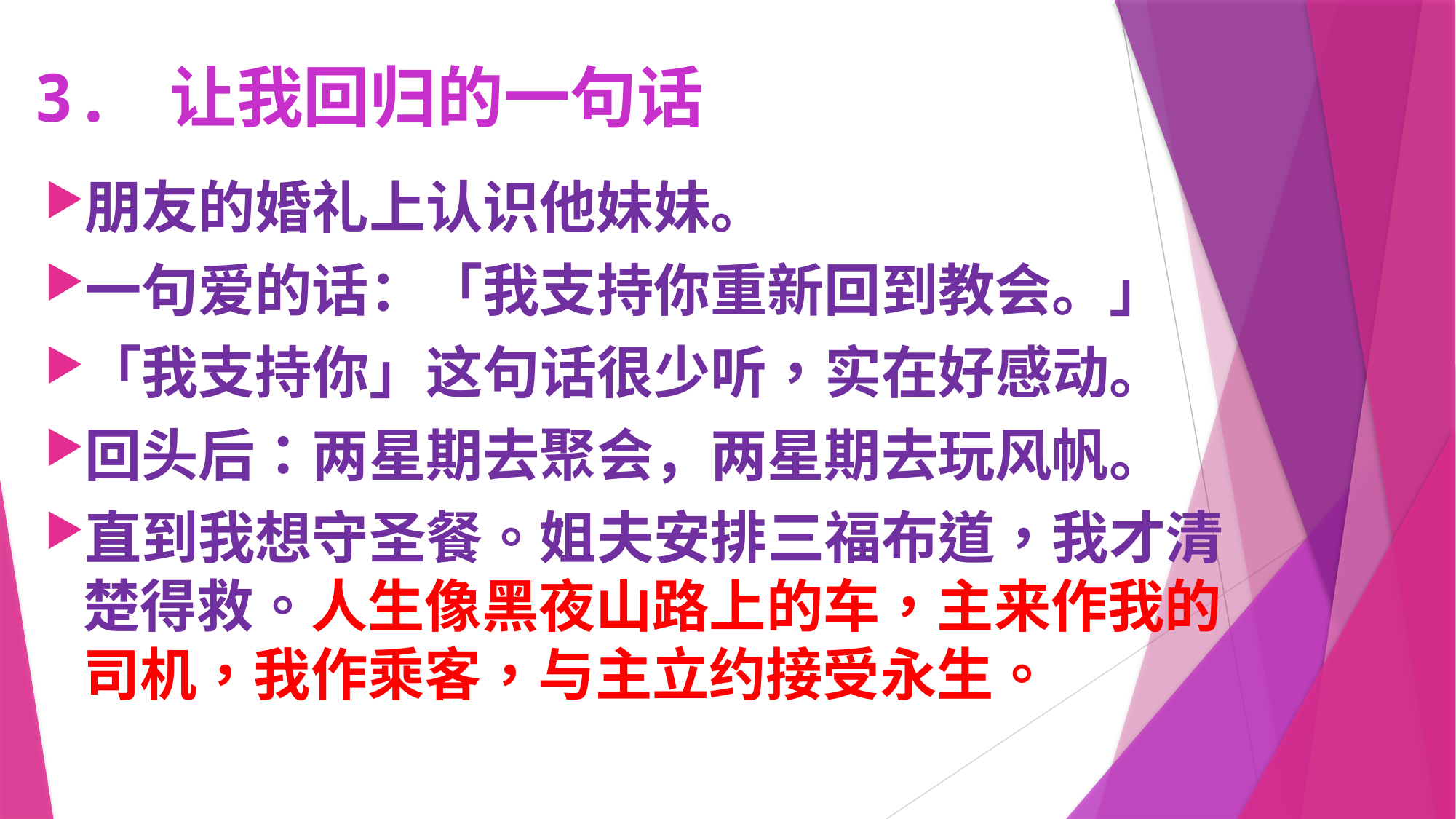

# 3. 让我回归的一句话
朋友的婚礼上认识他妹妹。
一句爱的话：「我支持你重新回到教会。」
「我支持你」这句话很少听，实在好感动。
回头后：两星期去聚会，两星期去玩风帆。
直到我想守圣餐。姐夫安排三福布道，我才清楚得救。人生像黑夜山路上的车，主来作我的司机，我作乘客，与主立约接受永生。